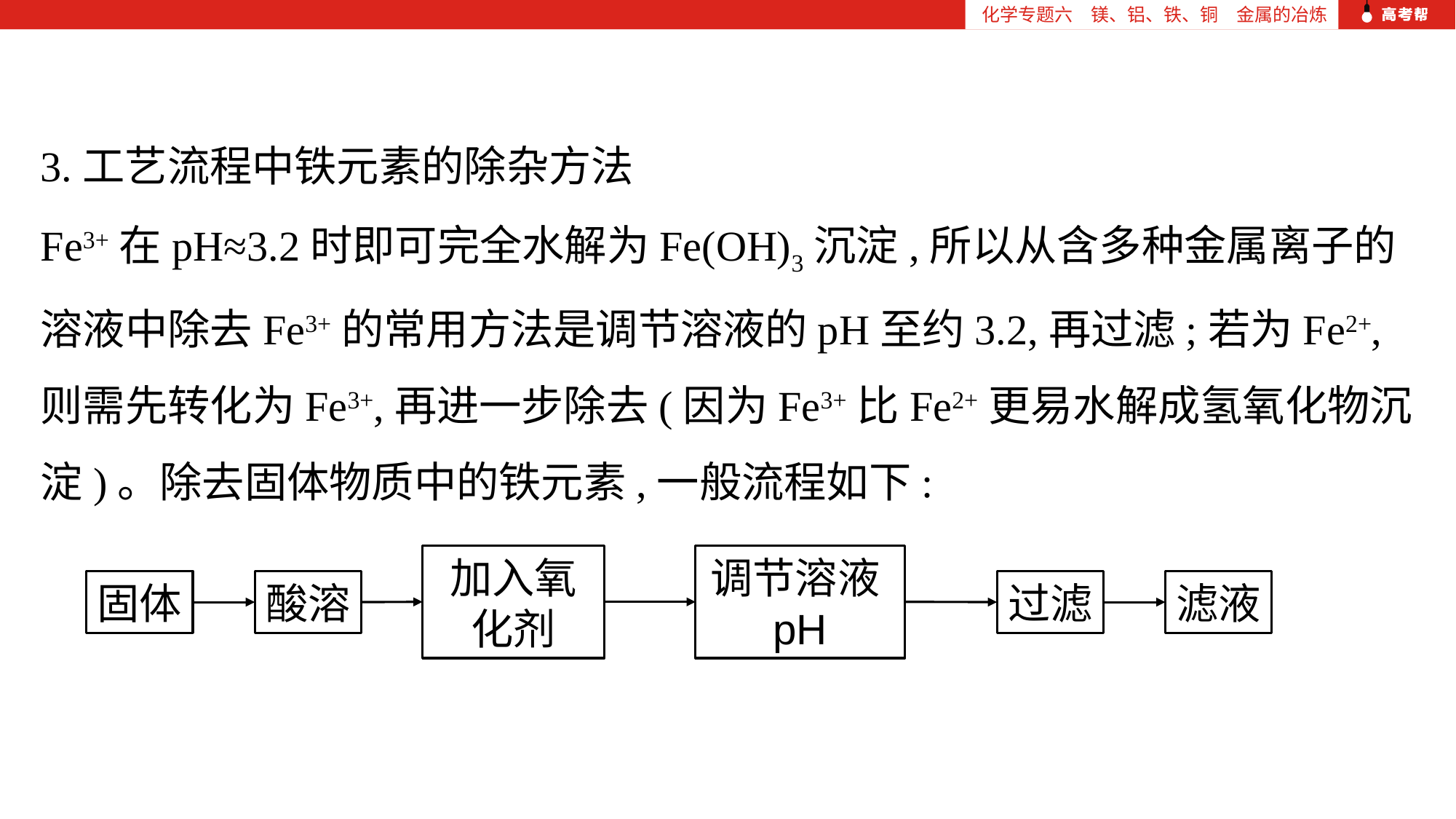

化学专题六　镁、铝、铁、铜　金属的冶炼

3.工艺流程中铁元素的除杂方法
Fe3+在pH≈3.2时即可完全水解为Fe(OH)3沉淀,所以从含多种金属离子的溶液中除去Fe3+的常用方法是调节溶液的pH至约3.2,再过滤;若为Fe2+,则需先转化为Fe3+,再进一步除去(因为Fe3+比Fe2+更易水解成氢氧化物沉淀)。除去固体物质中的铁元素,一般流程如下:

加入氧化剂
调节溶液pH
固体
酸溶
过滤
滤液